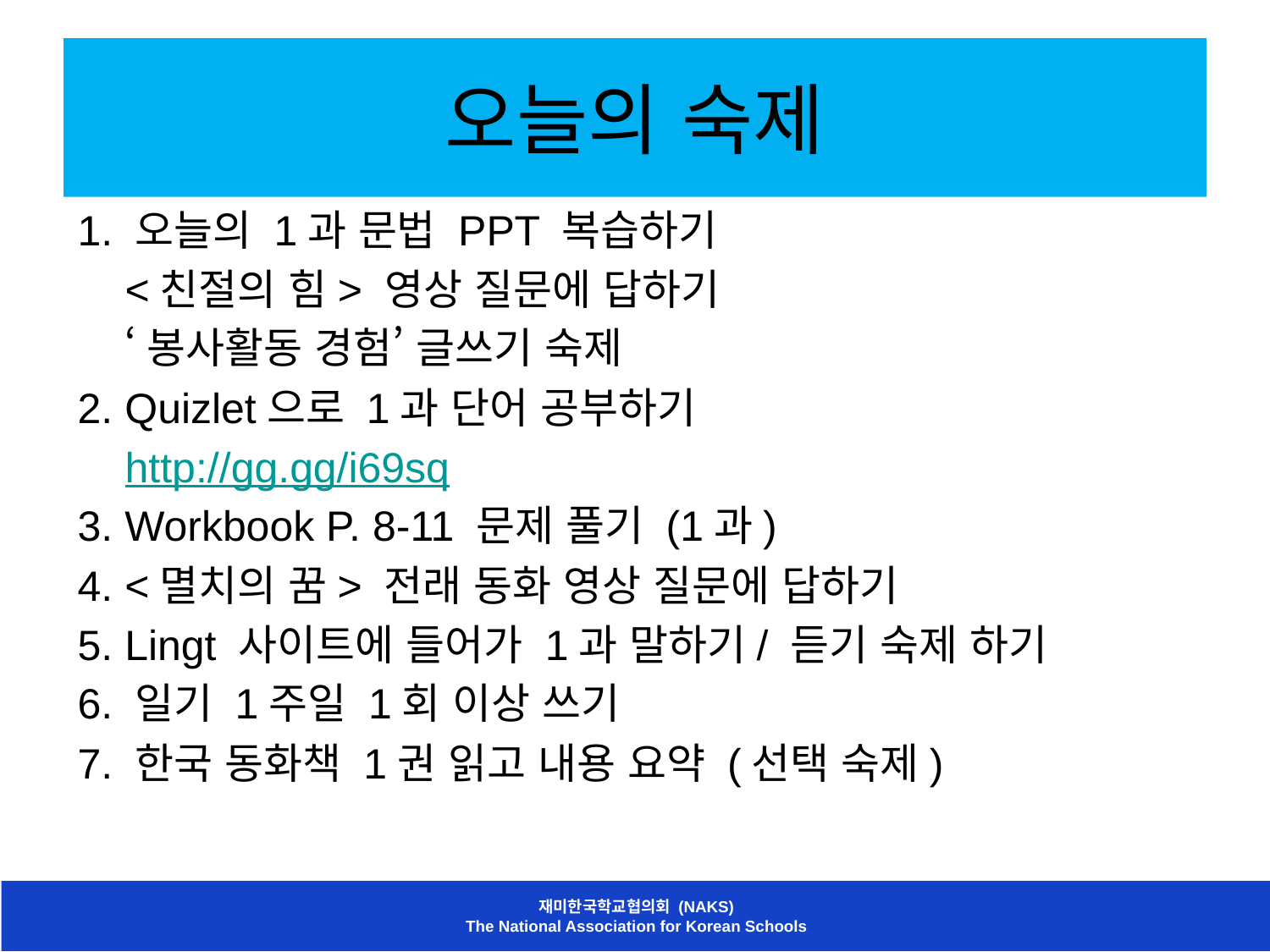

# 오늘의 숙제
1. 오늘의 1과 문법 PPT 복습하기
    <친절의 힘> 영상 질문에 답하기
    ‘봉사활동 경험’ 글쓰기 숙제
2. Quizlet으로 1과 단어 공부하기
    http://gg.gg/i69sq
3. Workbook P. 8-11 문제 풀기 (1과)
4. <멸치의 꿈> 전래 동화 영상 질문에 답하기
5. Lingt 사이트에 들어가 1과 말하기/ 듣기 숙제 하기
6. 일기 1주일 1회 이상 쓰기
7. 한국 동화책 1권 읽고 내용 요약 (선택 숙제)

재미한국학교협의회 (NAKS)
The National Association for Korean Schools